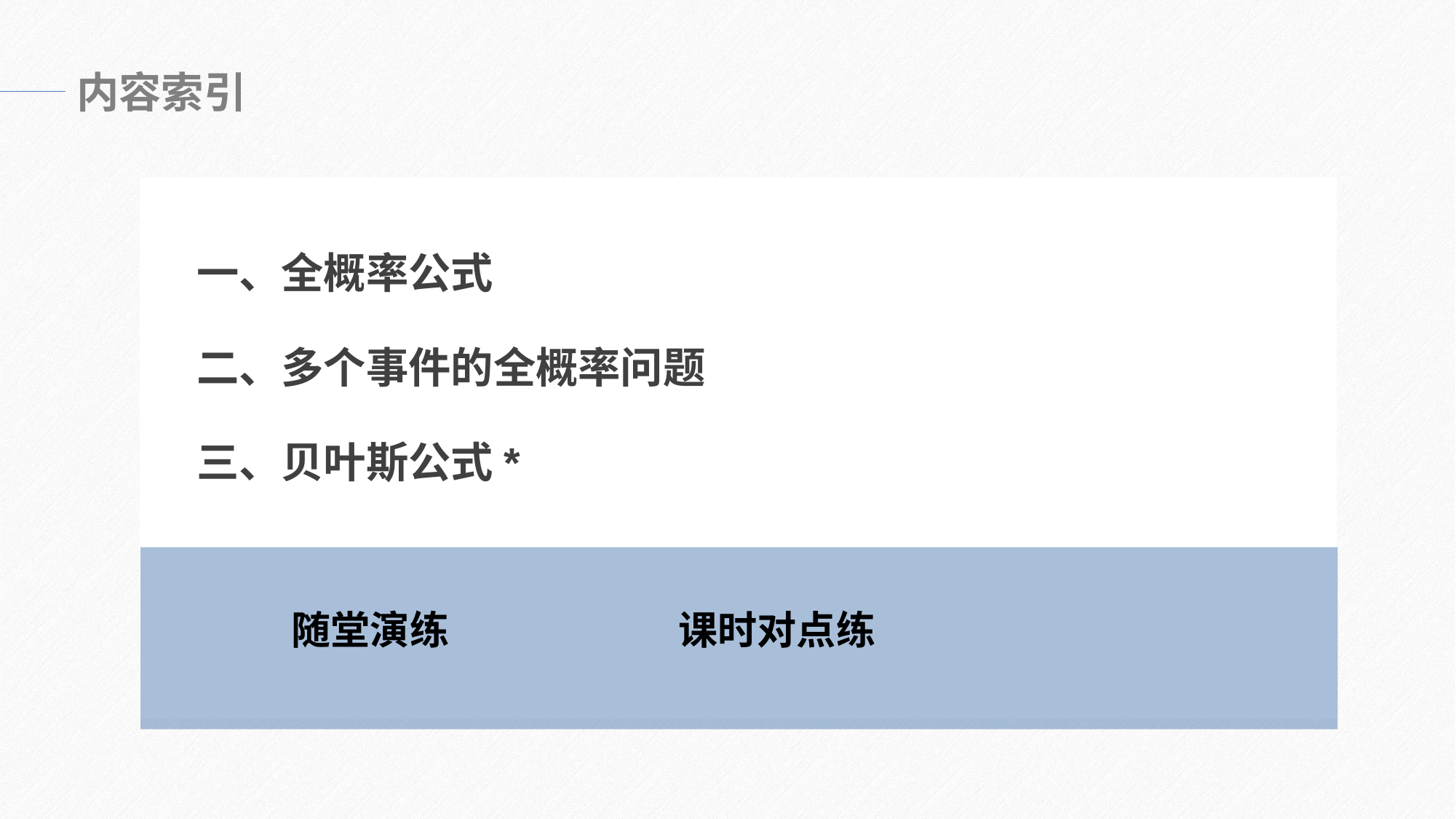

内容索引

一、全概率公式
二、多个事件的全概率问题
三、贝叶斯公式*

随堂演练
课时对点练